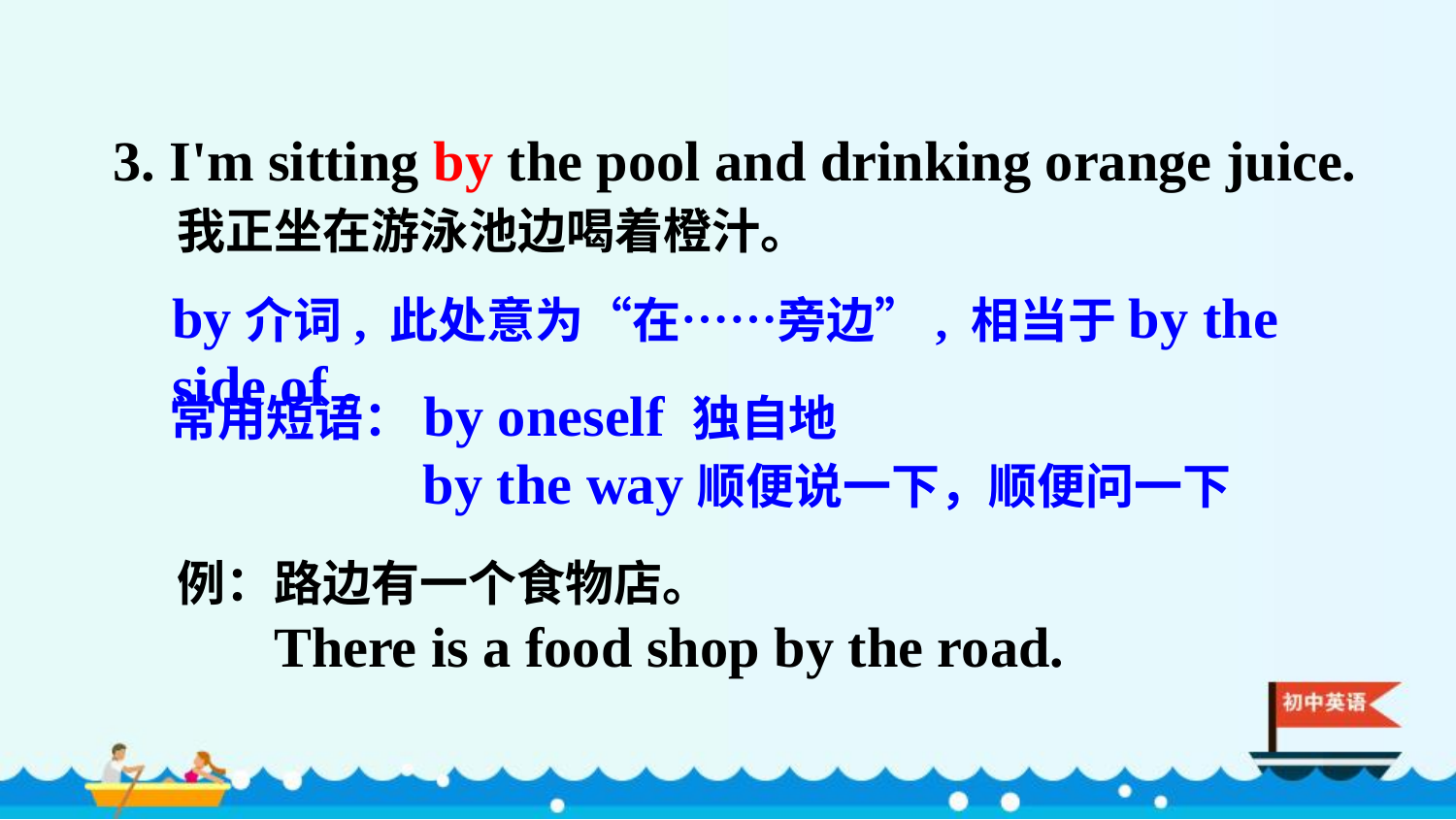

3. I'm sitting by the pool and drinking orange juice.
    我正坐在游泳池边喝着橙汁。
by介词, 此处意为“在……旁边”, 相当于by the side of。
常用短语：by oneself 独自地
                  by the way顺便说一下，顺便问一下
例：路边有一个食物店。
        There is a food shop by the road.